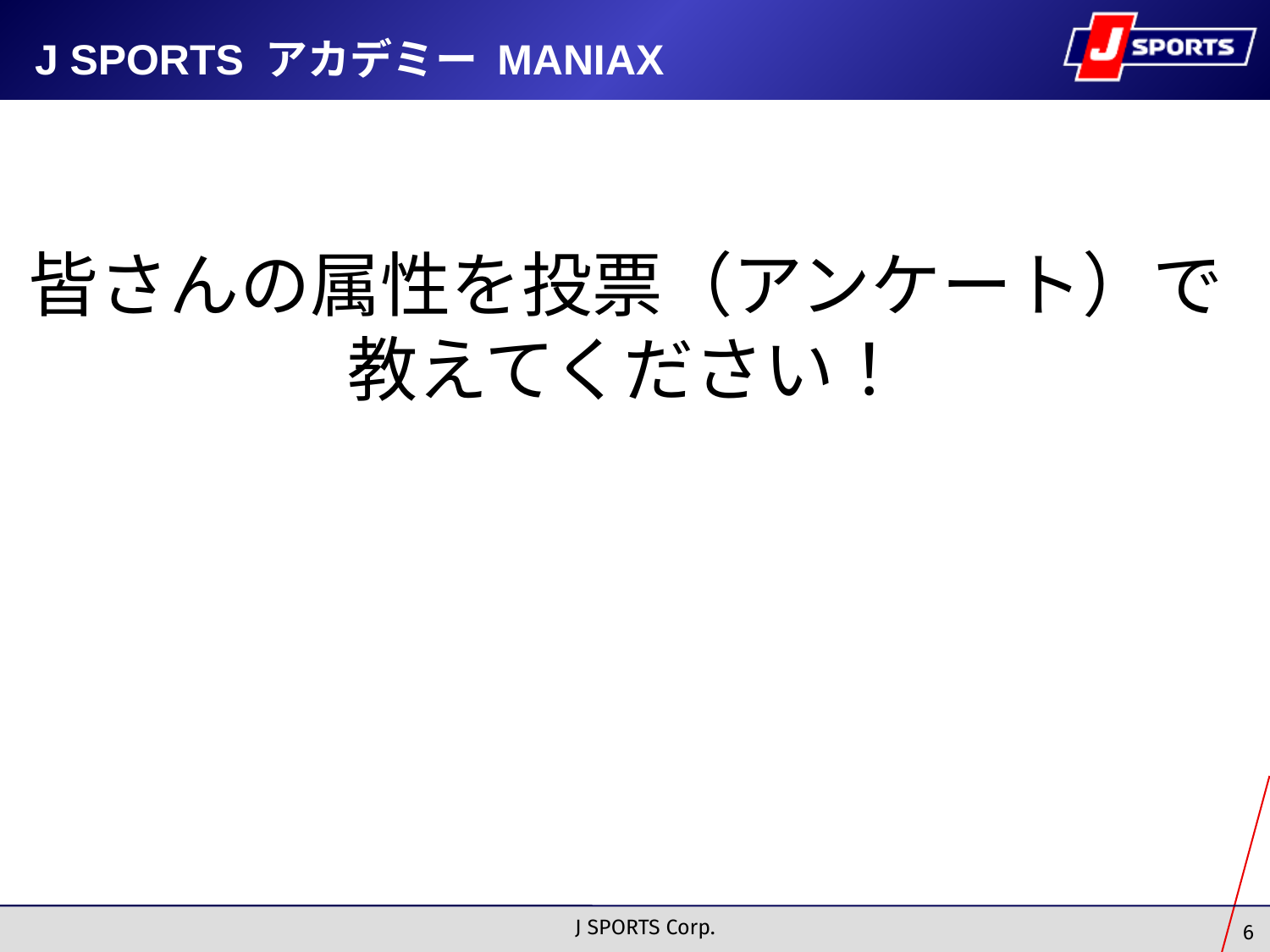

J SPORTS アカデミー MANIAX

皆さんの属性を投票（アンケート）で
教えてください！
J SPORTS Corp.
6